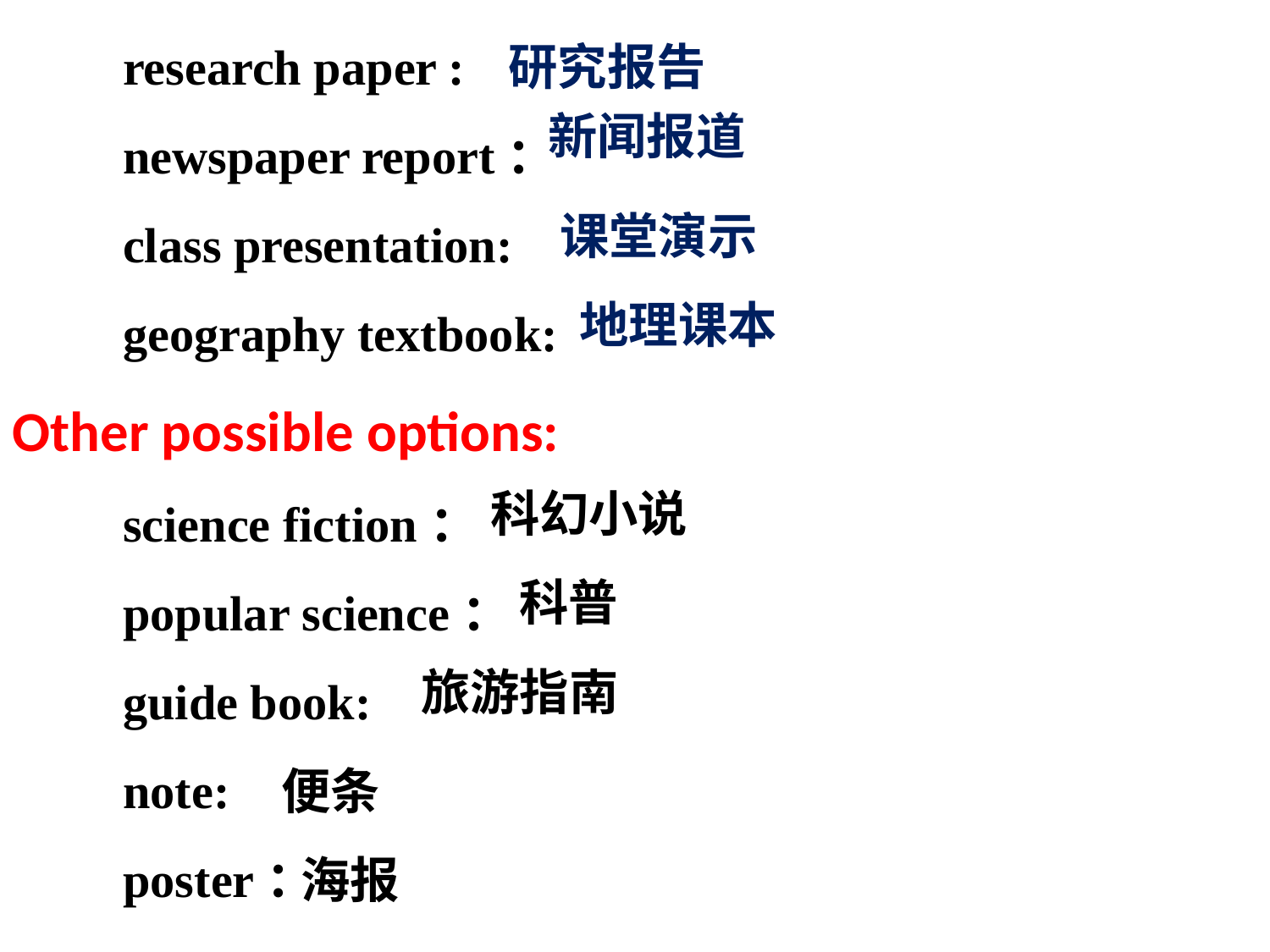

research paper :
         newspaper report：
         class presentation:
         geography textbook:
Other possible options:
         science fiction：
         popular science：
         guide book:
         note:
         poster：

研究报告
新闻报道
课堂演示
地理课本
科幻小说
科普
旅游指南
便条
海报